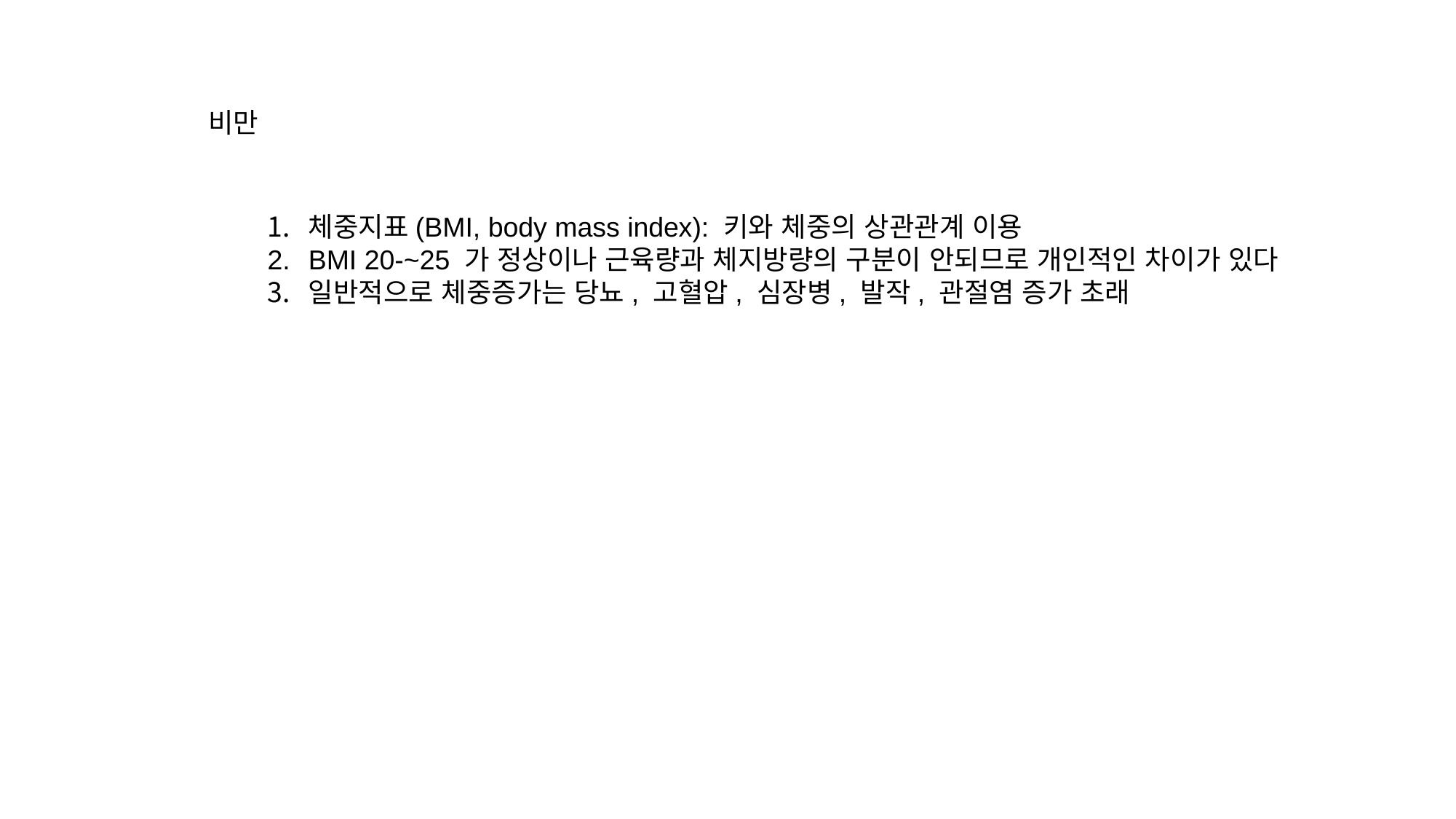

비만
체중지표(BMI, body mass index): 키와 체중의 상관관계 이용
BMI 20-~25 가 정상이나 근육량과 체지방량의 구분이 안되므로 개인적인 차이가 있다
일반적으로 체중증가는 당뇨, 고혈압, 심장병, 발작, 관절염 증가 초래